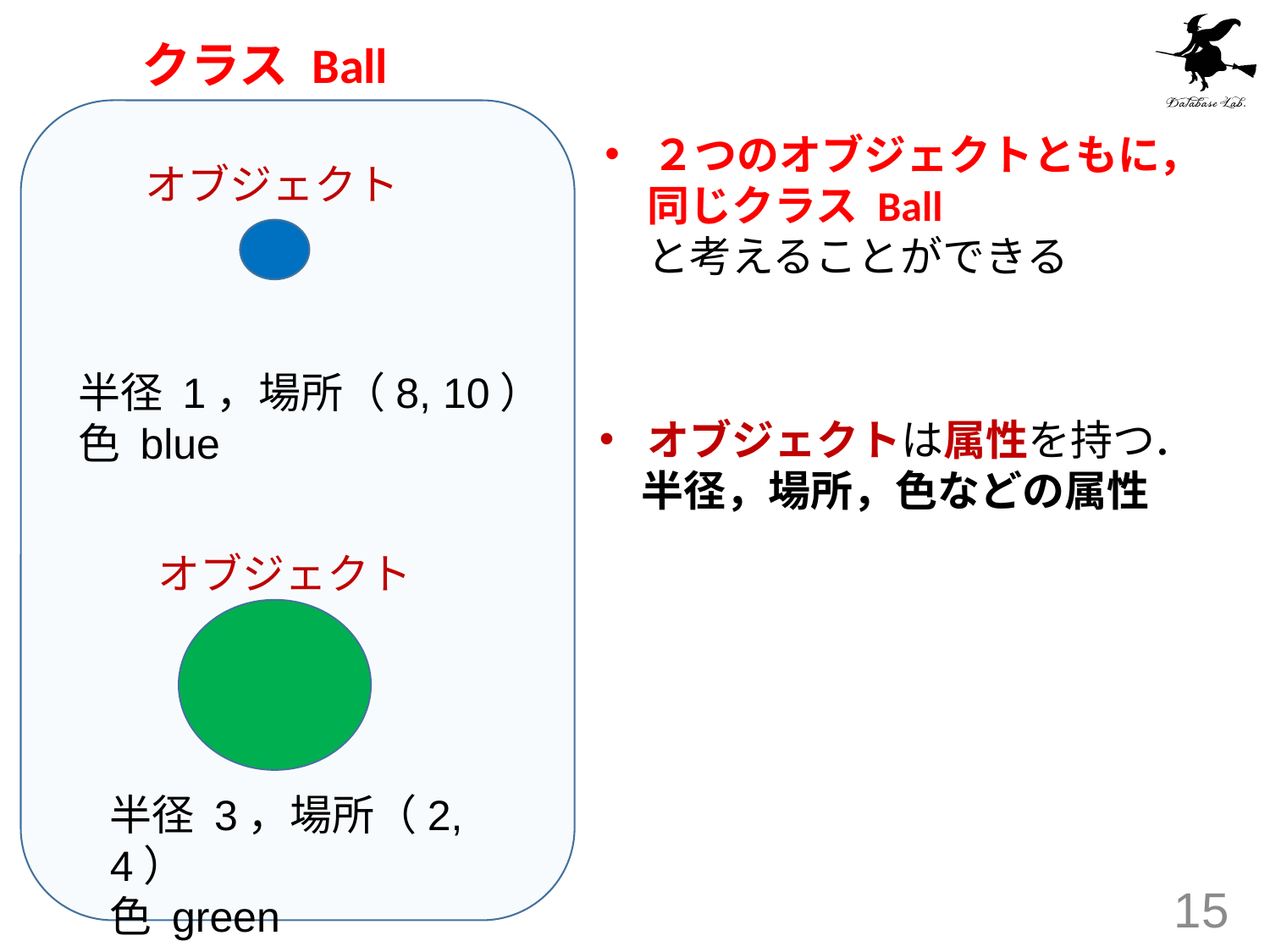

クラス Ball

２つのオブジェクトともに，
　同じクラス Ball
　と考えることができる
オブジェクト

半径 1，場所（8, 10）
色 blue
オブジェクトは属性を持つ．
　半径，場所，色などの属性
オブジェクト

半径 3，場所（2, 4）
色 green
15